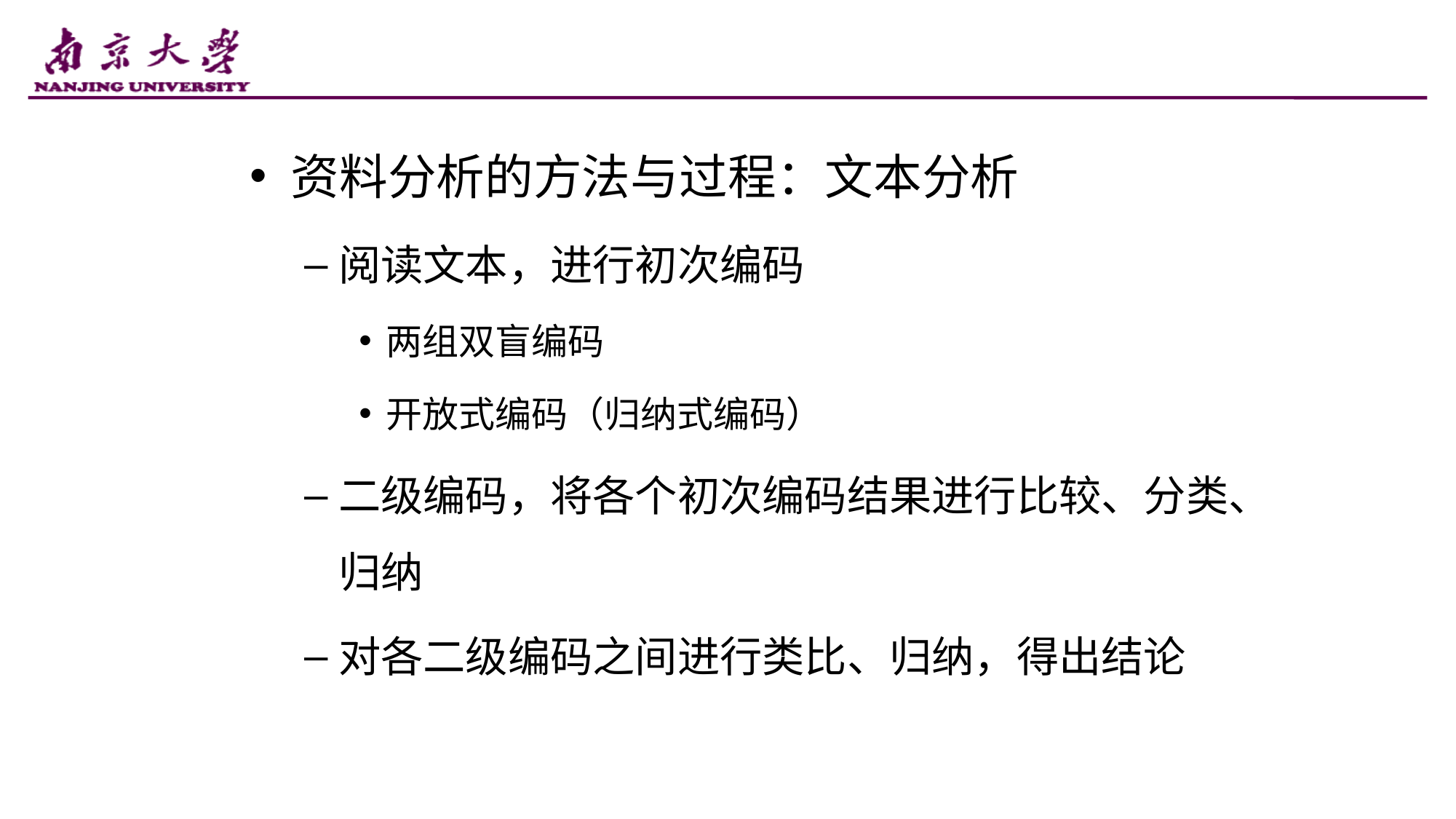

资料分析的方法与过程：文本分析
阅读文本，进行初次编码
两组双盲编码
开放式编码（归纳式编码）
二级编码，将各个初次编码结果进行比较、分类、归纳
对各二级编码之间进行类比、归纳，得出结论